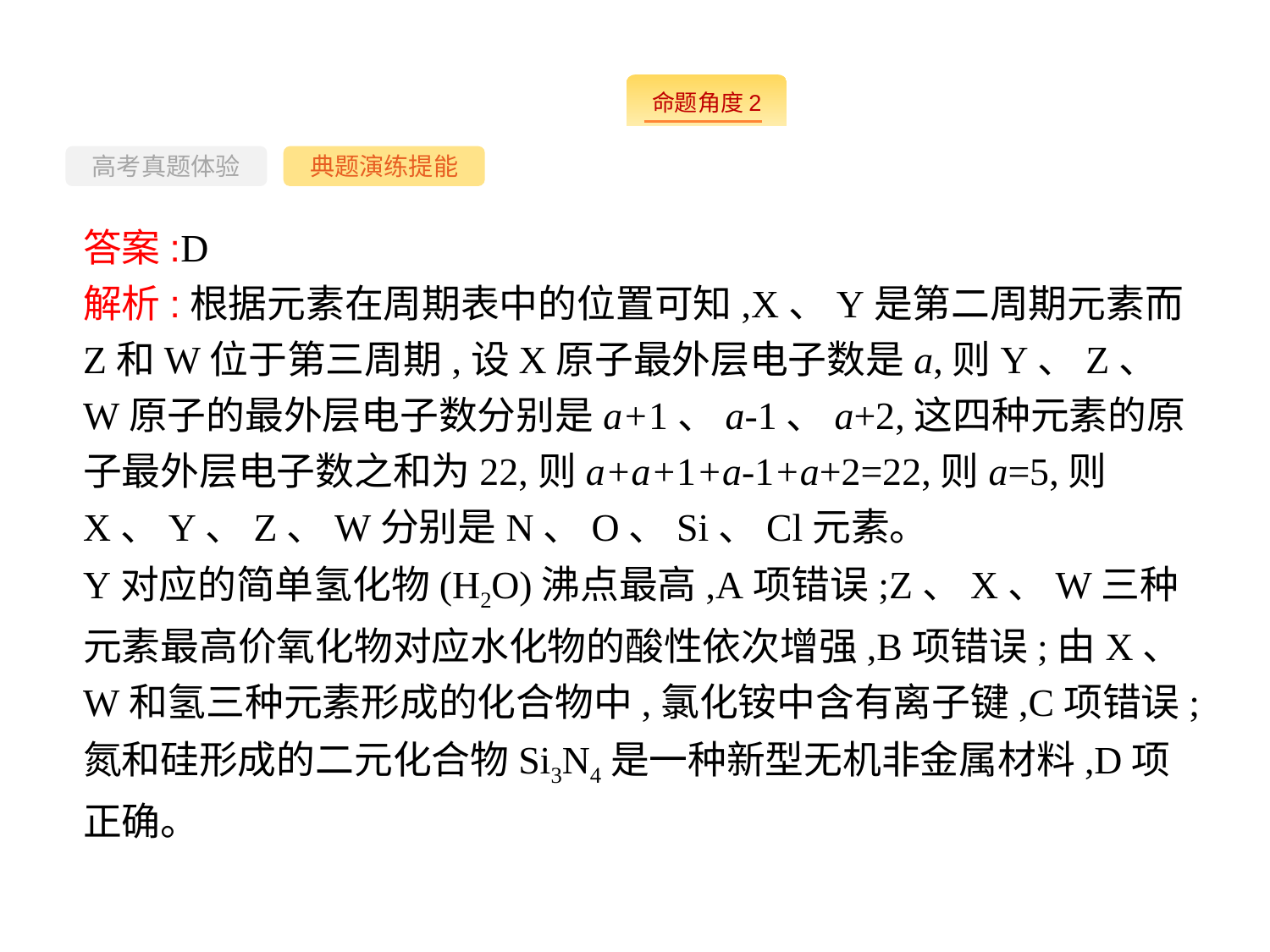

-66-
高考真题体验
典题演练提能
答案:D
解析:根据元素在周期表中的位置可知,X、Y是第二周期元素而Z和W位于第三周期,设X原子最外层电子数是a,则Y、Z、W原子的最外层电子数分别是a+1、a-1、a+2,这四种元素的原子最外层电子数之和为22,则a+a+1+a-1+a+2=22,则a=5,则X、Y、Z、W分别是N、O、Si、Cl元素。
Y对应的简单氢化物(H2O)沸点最高,A项错误;Z、X、W三种元素最高价氧化物对应水化物的酸性依次增强,B项错误;由X、W和氢三种元素形成的化合物中,氯化铵中含有离子键,C项错误;氮和硅形成的二元化合物Si3N4是一种新型无机非金属材料,D项正确。